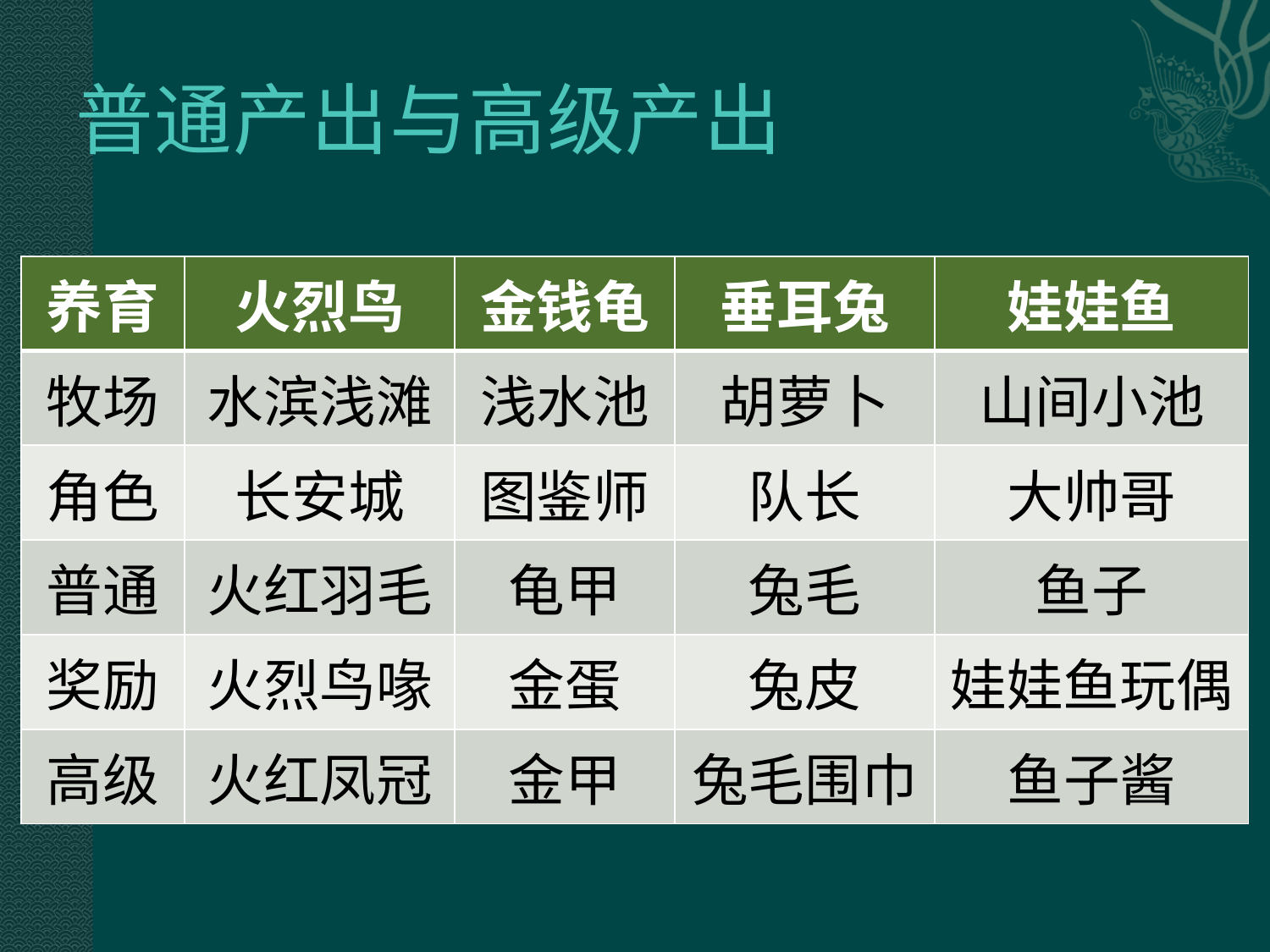

# 普通产出与高级产出
| 养育 | 火烈鸟 | 金钱龟 | 垂耳兔 | 娃娃鱼 |
| --- | --- | --- | --- | --- |
| 牧场 | 水滨浅滩 | 浅水池 | 胡萝卜 | 山间小池 |
| 角色 | 长安城 | 图鉴师 | 队长 | 大帅哥 |
| 普通 | 火红羽毛 | 龟甲 | 兔毛 | 鱼子 |
| 奖励 | 火烈鸟喙 | 金蛋 | 兔皮 | 娃娃鱼玩偶 |
| 高级 | 火红凤冠 | 金甲 | 兔毛围巾 | 鱼子酱 |